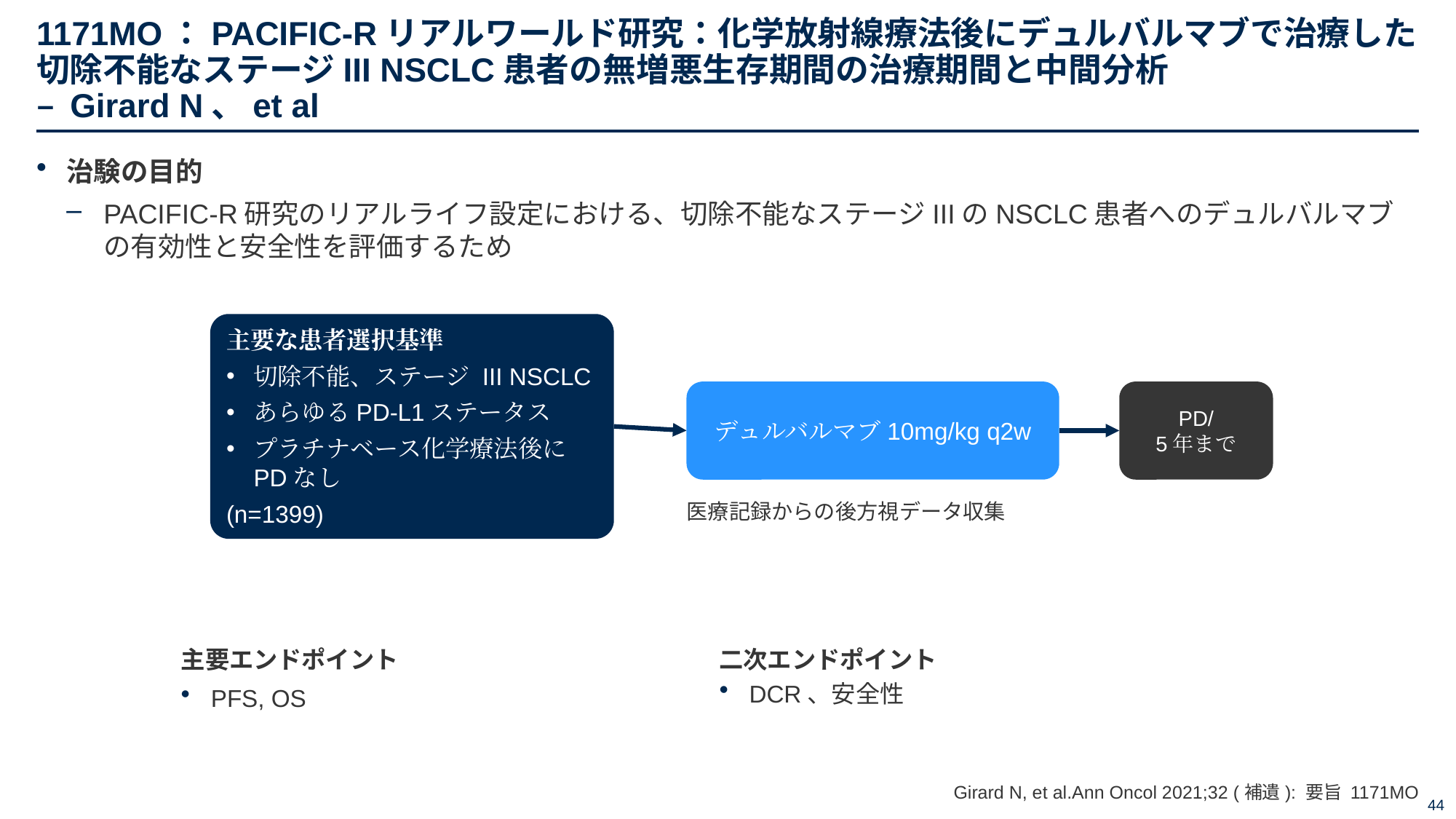

# 1171MO：PACIFIC-Rリアルワールド研究：化学放射線療法後にデュルバルマブで治療した切除不能なステージIII NSCLC患者の無増悪生存期間の治療期間と中間分析 – Girard N、et al
治験の目的
PACIFIC-R研究のリアルライフ設定における、切除不能なステージIIIのNSCLC患者へのデュルバルマブの有効性と安全性を評価するため
主要な患者選択基準
切除不能、ステージ III NSCLC
あらゆるPD-L1ステータス
プラチナベース化学療法後にPDなし
(n=1399)
デュルバルマブ10mg/kg q2w
PD/
5年まで
医療記録からの後方視データ収集
主要エンドポイント
PFS, OS

二次エンドポイント
DCR、安全性
Girard N, et al.Ann Oncol 2021;32 (補遺): 要旨 1171MO